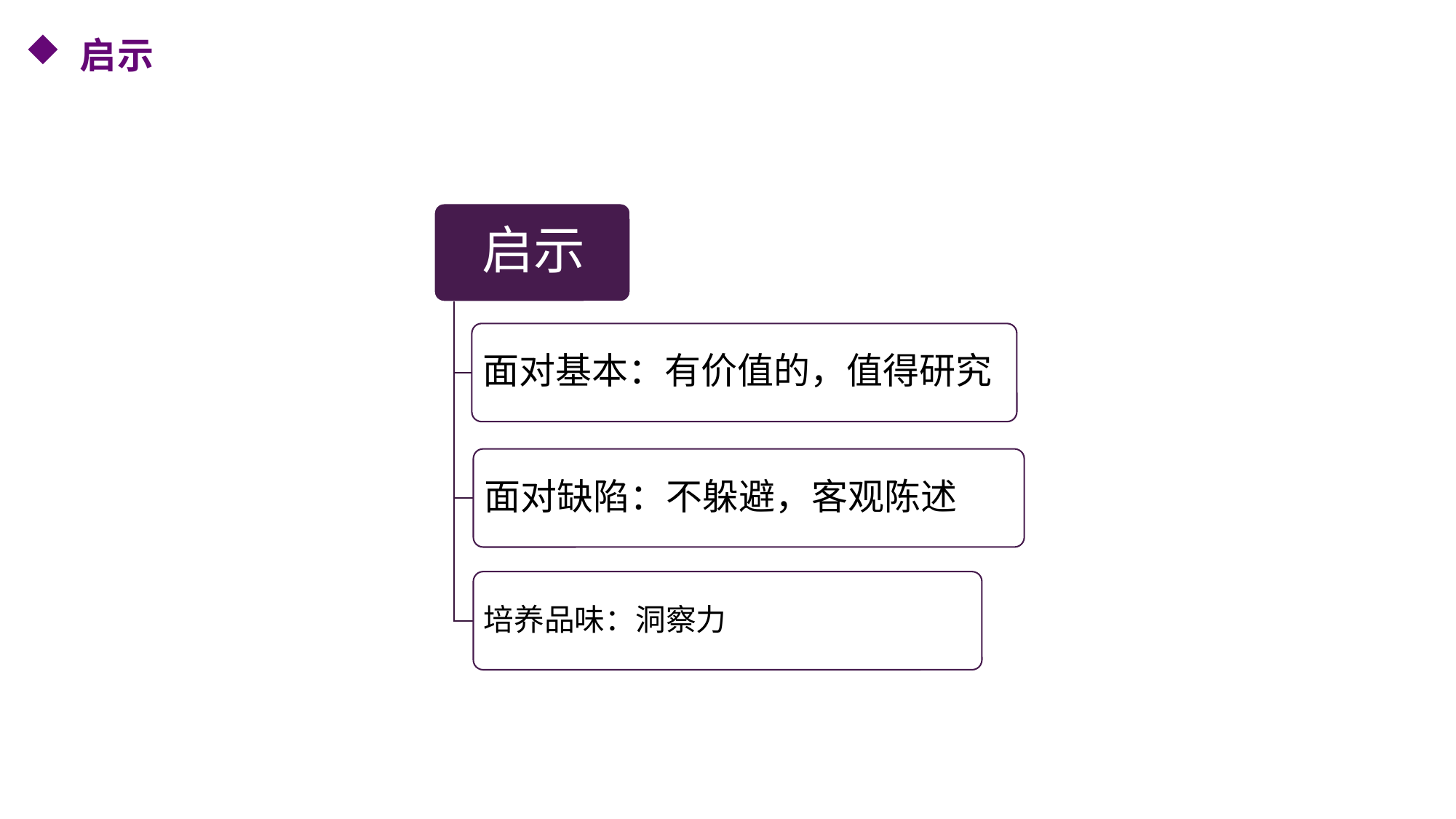

启示
启示
面对基本：有价值的，值得研究
面对缺陷：不躲避，客观陈述
培养品味：洞察力